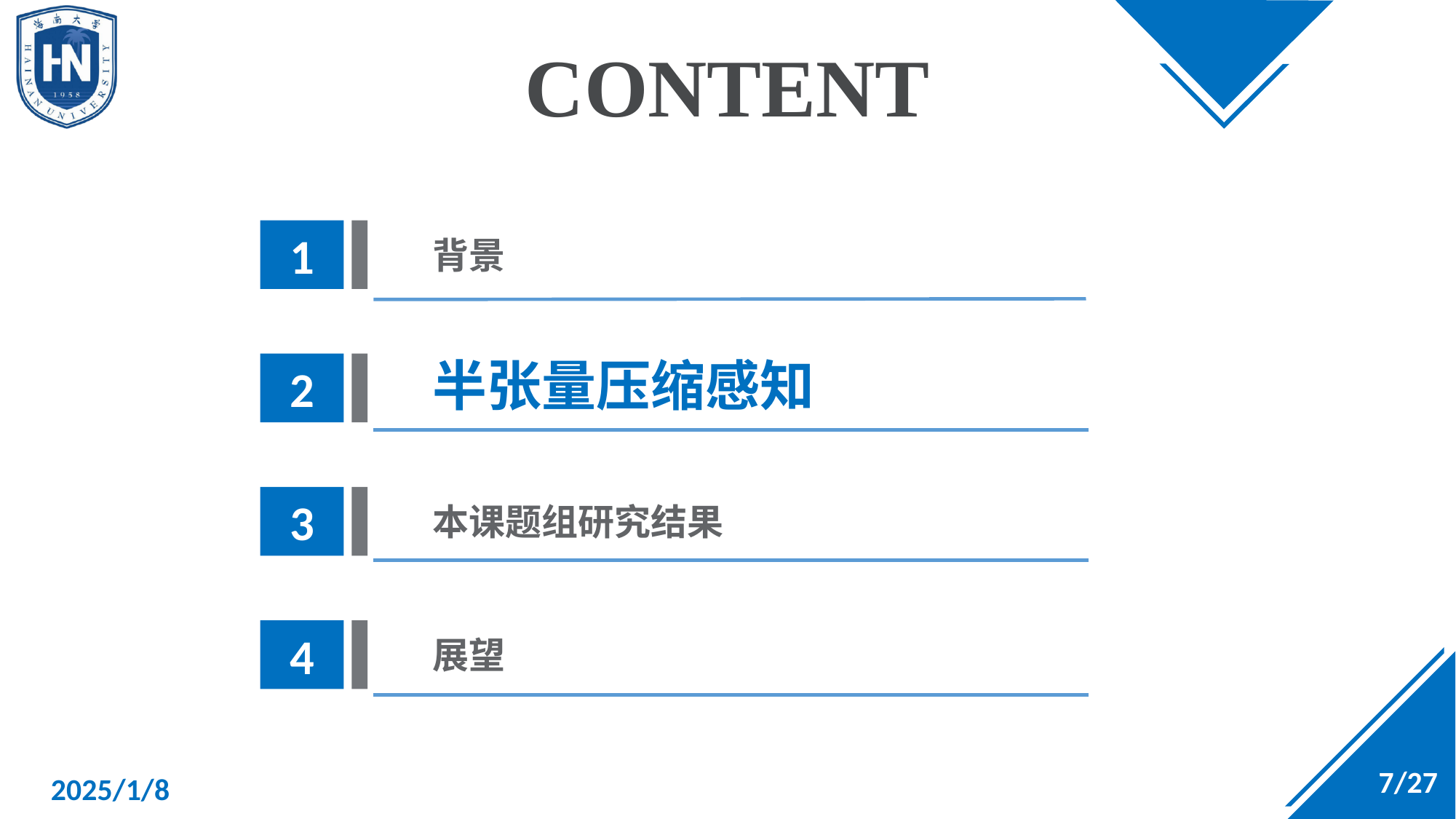

CONTENT
1

背景
半张量压缩感知
2

3

本课题组研究结果
4

展望
7/27
2025/1/8